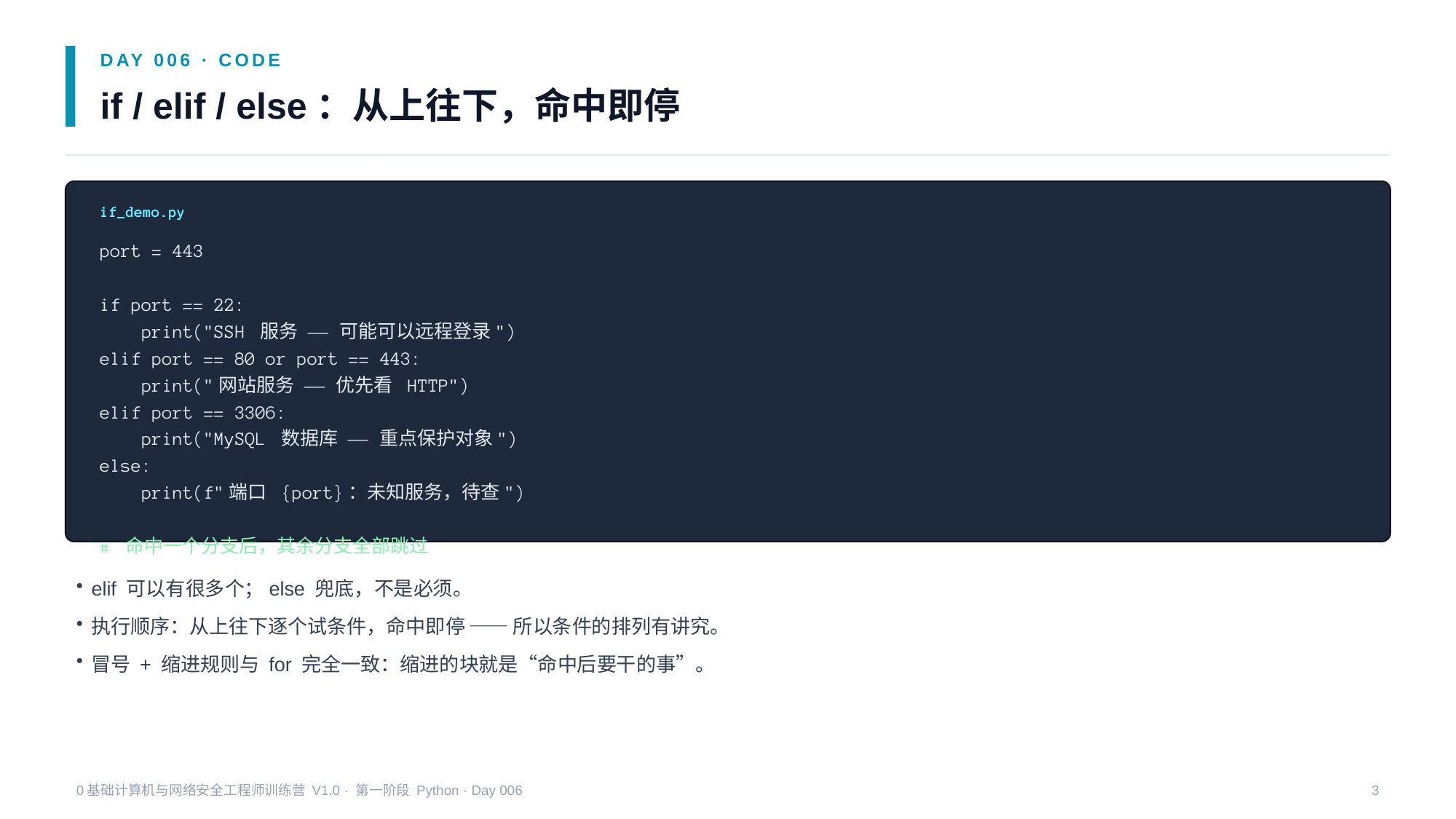

DAY 006 · CODE

if / elif / else：从上往下，命中即停

if_demo.py
port = 443

if port == 22:
    print("SSH 服务 —— 可能可以远程登录")
elif port == 80 or port == 443:
    print("网站服务 —— 优先看 HTTP")
elif port == 3306:
    print("MySQL 数据库 —— 重点保护对象")
else:
    print(f"端口 {port}：未知服务，待查")

# 命中一个分支后，其余分支全部跳过

elif 可以有很多个；else 兜底，不是必须。
执行顺序：从上往下逐个试条件，命中即停 —— 所以条件的排列有讲究。
冒号 + 缩进规则与 for 完全一致：缩进的块就是“命中后要干的事”。
0基础计算机与网络安全工程师训练营 V1.0 · 第一阶段 Python · Day 006
3